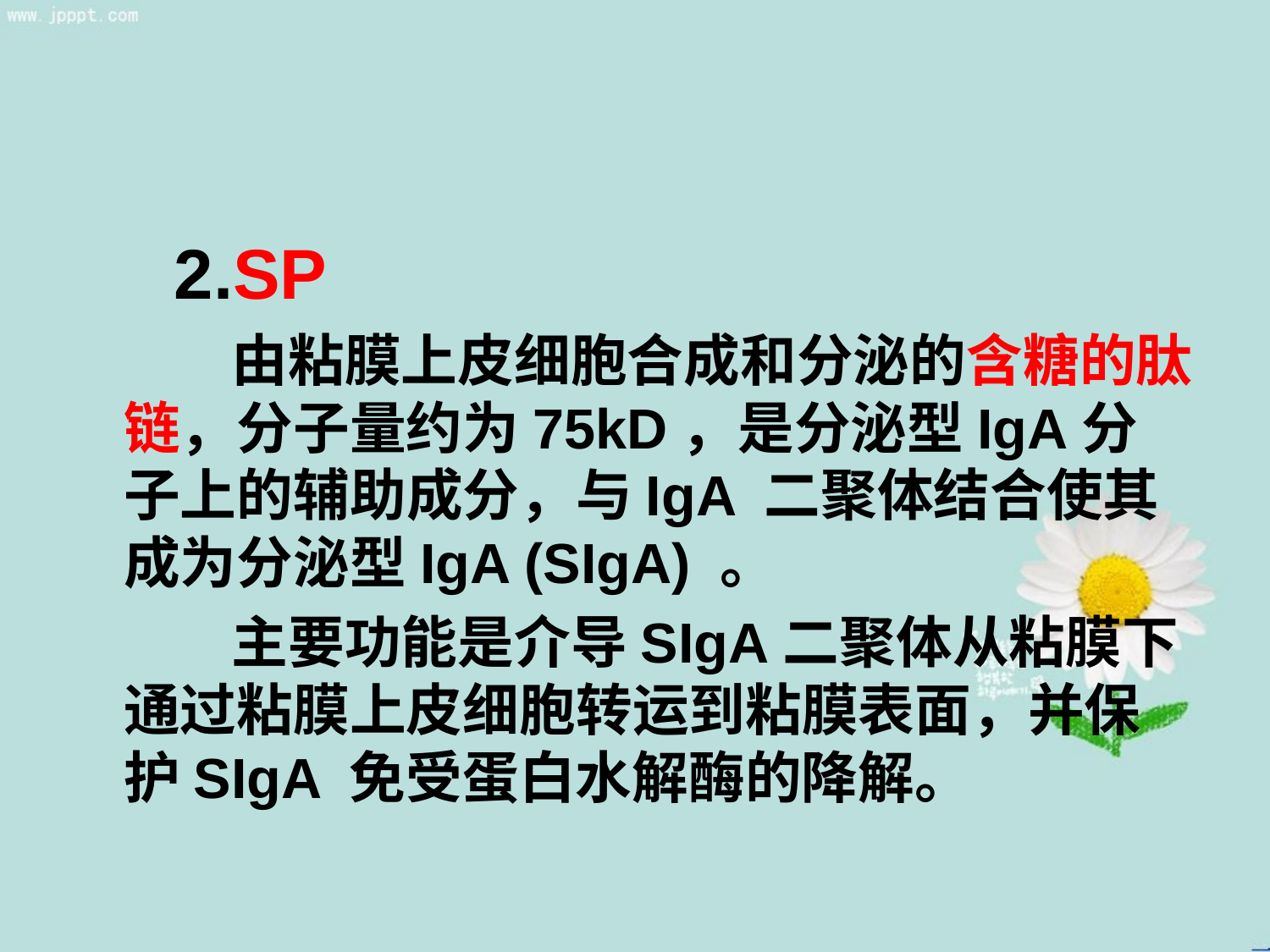

#
      2.SP
           由粘膜上皮细胞合成和分泌的含糖的肽链，分子量约为75kD，是分泌型IgA分子上的辅助成分，与IgA 二聚体结合使其成为分泌型IgA (SIgA) 。
           主要功能是介导SIgA二聚体从粘膜下通过粘膜上皮细胞转运到粘膜表面，并保护SIgA 免受蛋白水解酶的降解。